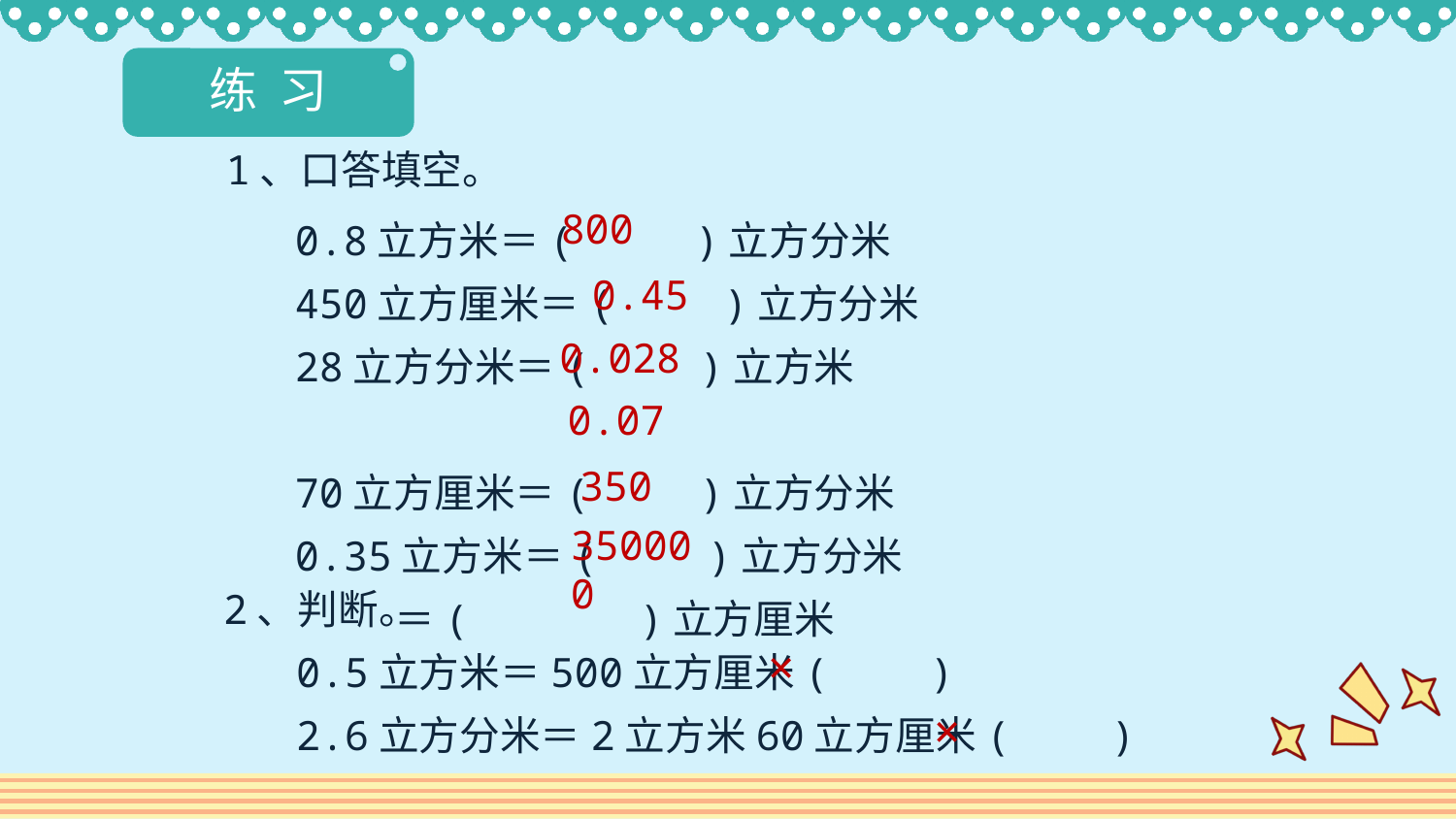

练  习
1、口答填空。
0.8立方米＝(     )立方分米
450立方厘米＝(　　 )立方分米
28立方分米＝(　　 )立方米
70立方厘米＝(　 　)立方分米
0.35立方米＝(　 　)立方分米
          ＝(       )立方厘米
800
0.45
0.028
0.07
350
350000
2、判断。
   0.5立方米＝500立方厘米(　　)
   2.6立方分米＝2立方米60立方厘米(　　)
×
×
绿色圃中小学教育网 http://www.Lspjy.com